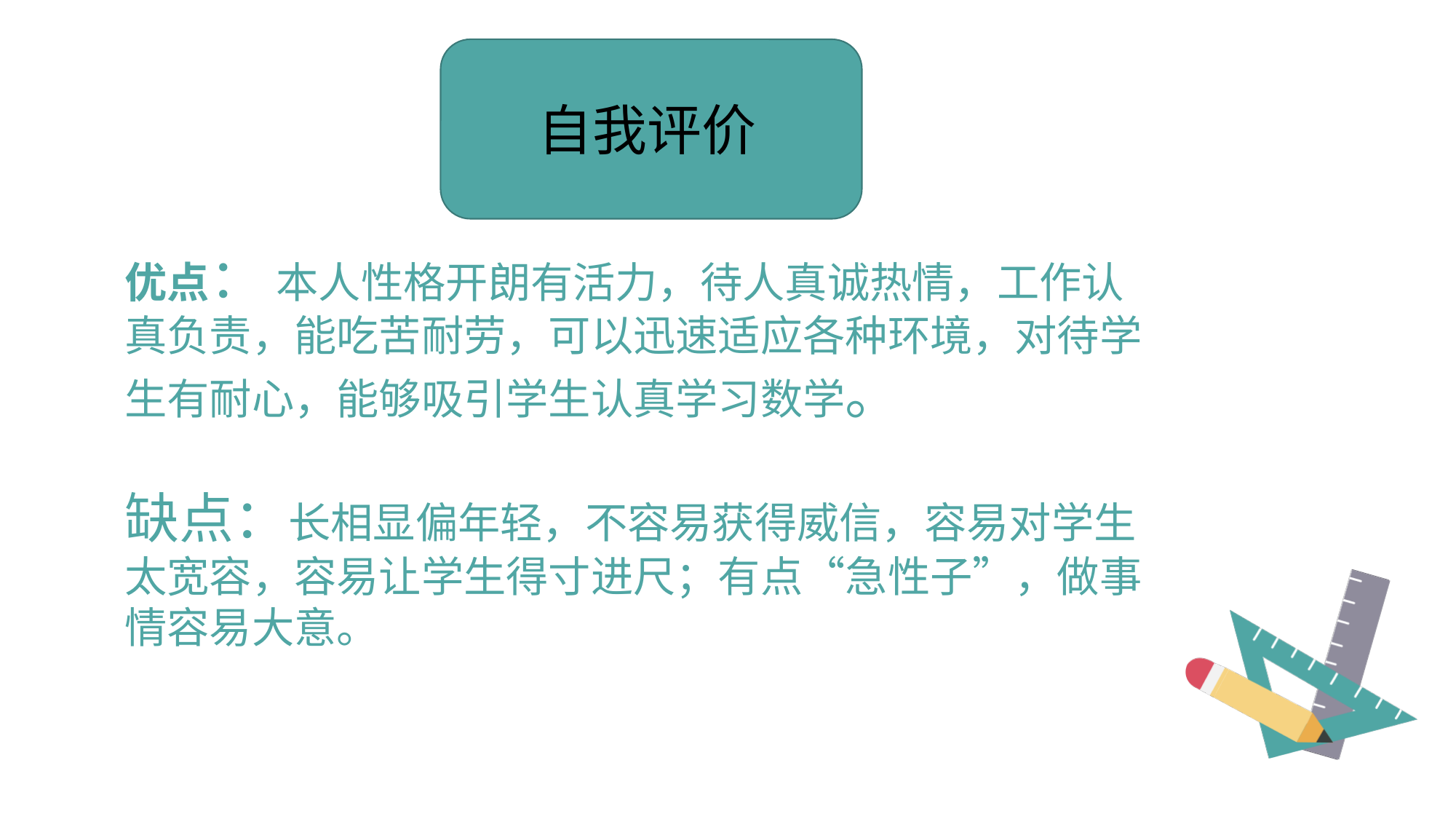

自我评价
优点： 本人性格开朗有活力，待人真诚热情，工作认真负责，能吃苦耐劳，可以迅速适应各种环境，对待学生有耐心，能够吸引学生认真学习数学。
缺点：长相显偏年轻，不容易获得威信，容易对学生太宽容，容易让学生得寸进尺；有点“急性子”，做事情容易大意。